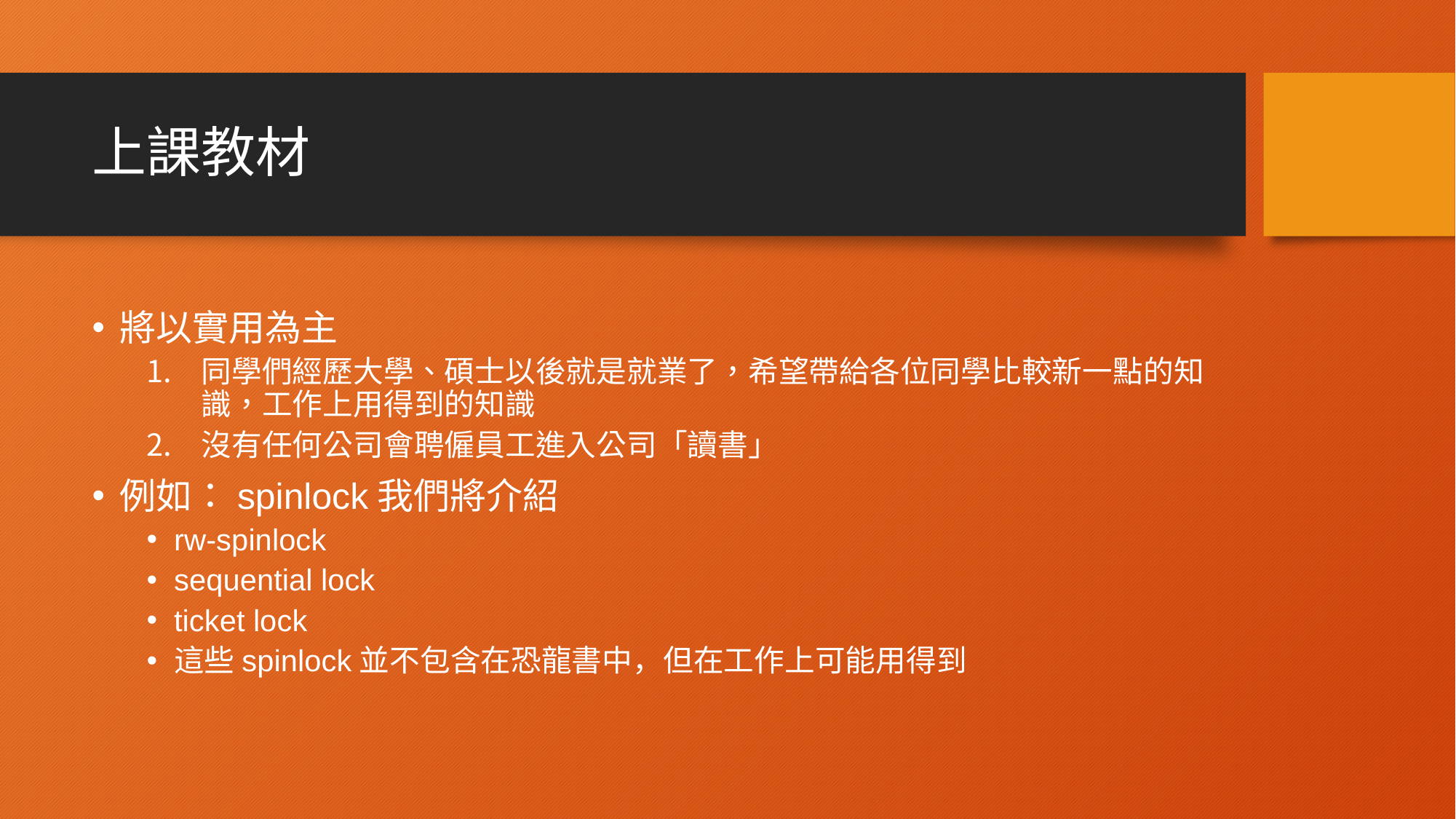

# 上課教材
將以實用為主
同學們經歷大學、碩士以後就是就業了，希望帶給各位同學比較新一點的知識，工作上用得到的知識
沒有任何公司會聘僱員工進入公司「讀書」
例如：spinlock我們將介紹
rw-spinlock
sequential lock
ticket lock
這些spinlock並不包含在恐龍書中，但在工作上可能用得到